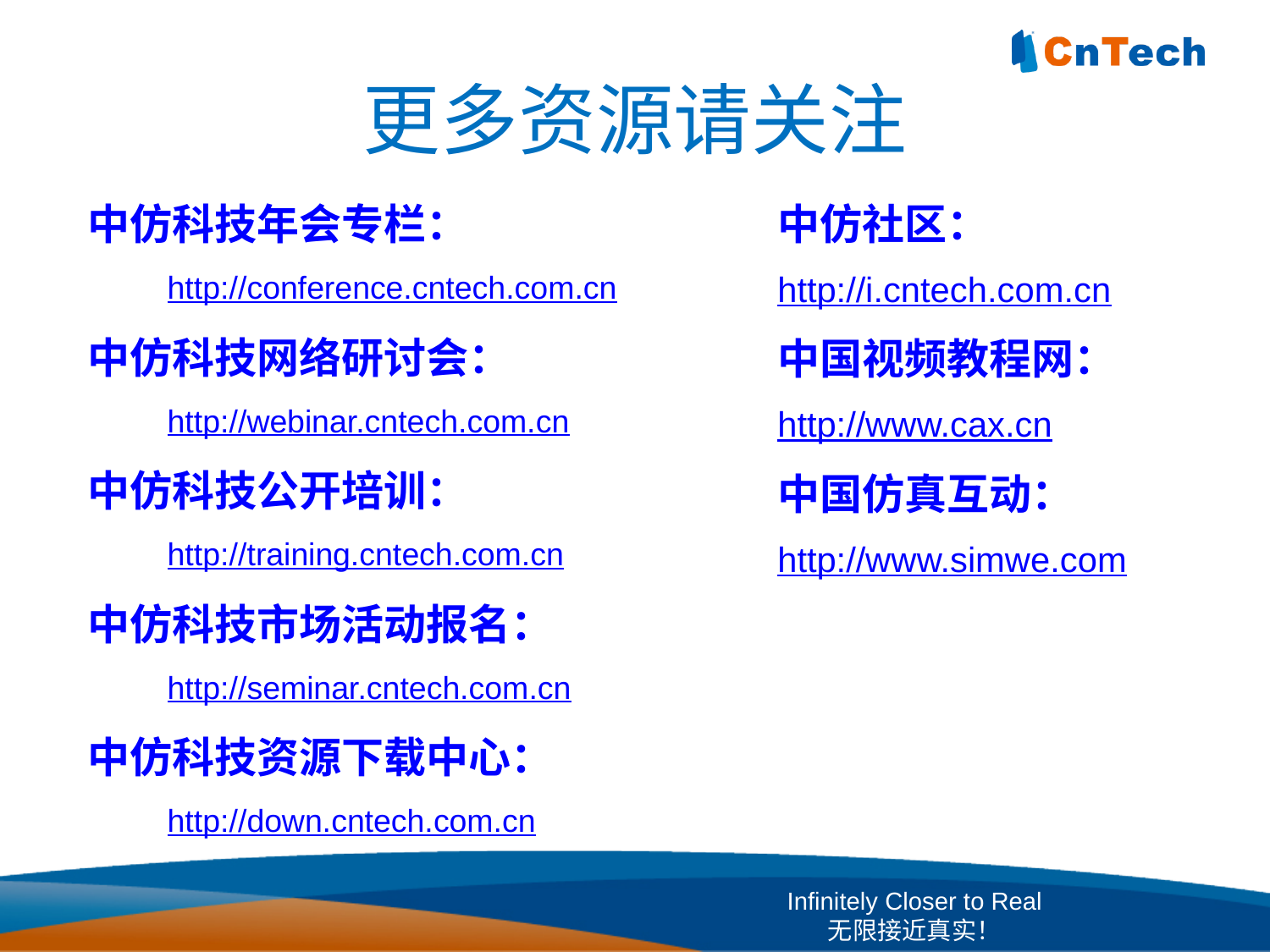

# 更多资源请关注
中仿科技年会专栏：
         http://conference.cntech.com.cn
中仿科技网络研讨会：
         http://webinar.cntech.com.cn
中仿科技公开培训：
         http://training.cntech.com.cn
中仿科技市场活动报名：
         http://seminar.cntech.com.cn
中仿科技资源下载中心：
         http://down.cntech.com.cn
中仿社区：
http://i.cntech.com.cn
中国视频教程网：
http://www.cax.cn
中国仿真互动：
http://www.simwe.com